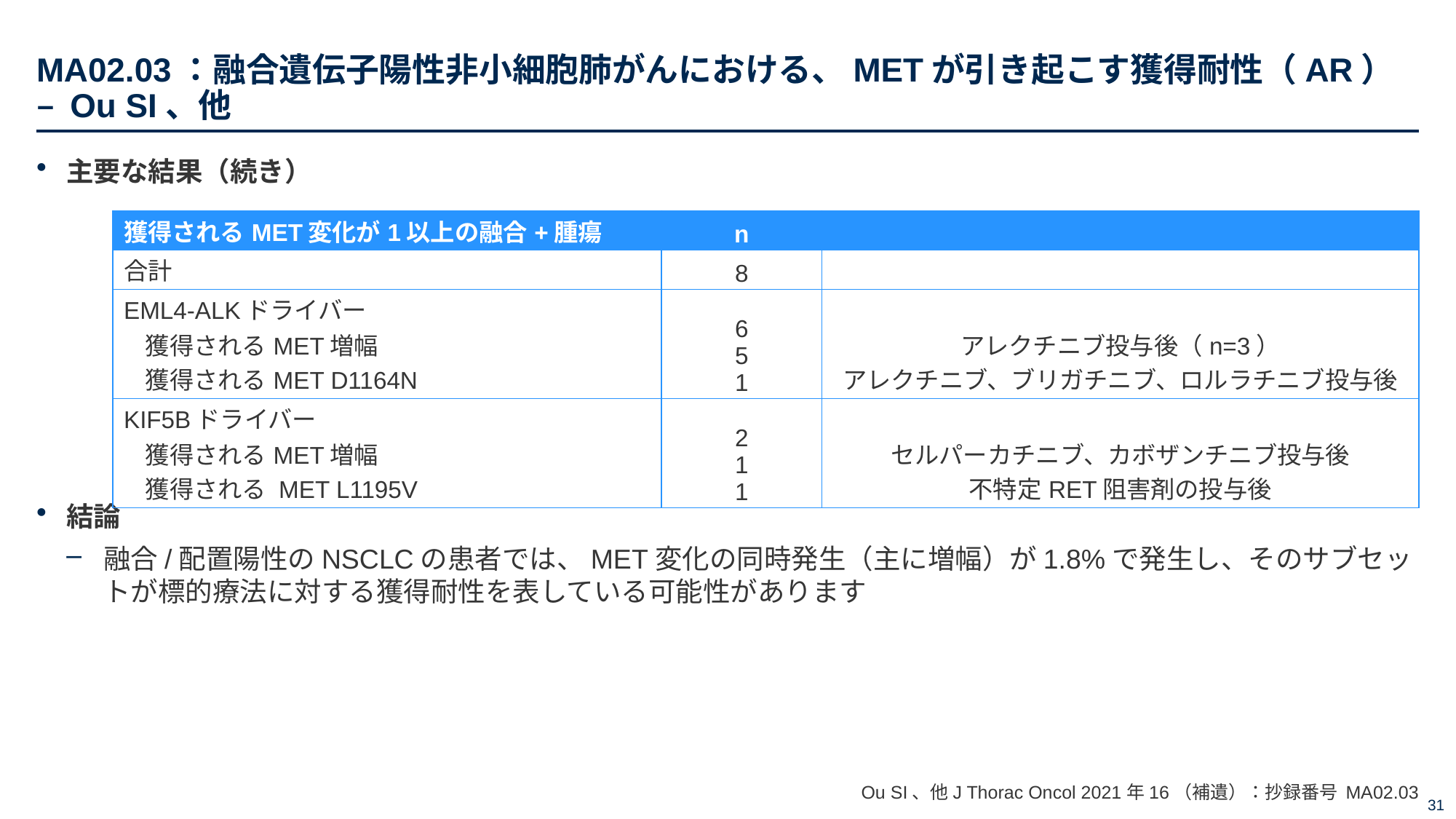

# MA02.03：融合遺伝子陽性非小細胞肺がんにおける、METが引き起こす獲得耐性（AR） – Ou SI、他
主要な結果（続き）
結論
融合/配置陽性のNSCLCの患者では、MET変化の同時発生（主に増幅）が1.8%で発生し、そのサブセットが標的療法に対する獲得耐性を表している可能性があります
| 獲得されるMET変化が1以上の融合+腫瘍 | n |  |
| --- | --- | --- |
| 合計 | 8 |  |
| EML4-ALKドライバー 獲得されるMET増幅 獲得されるMET D1164N | 6 5 1 | アレクチニブ投与後（n=3） アレクチニブ、ブリガチニブ、ロルラチニブ投与後 |
| KIF5Bドライバー 獲得されるMET増幅 獲得される MET L1195V | 2 1 1 | セルパーカチニブ、カボザンチニブ投与後 不特定RET阻害剤の投与後 |
Ou SI、他J Thorac Oncol 2021年16（補遺）：抄録番号 MA02.03